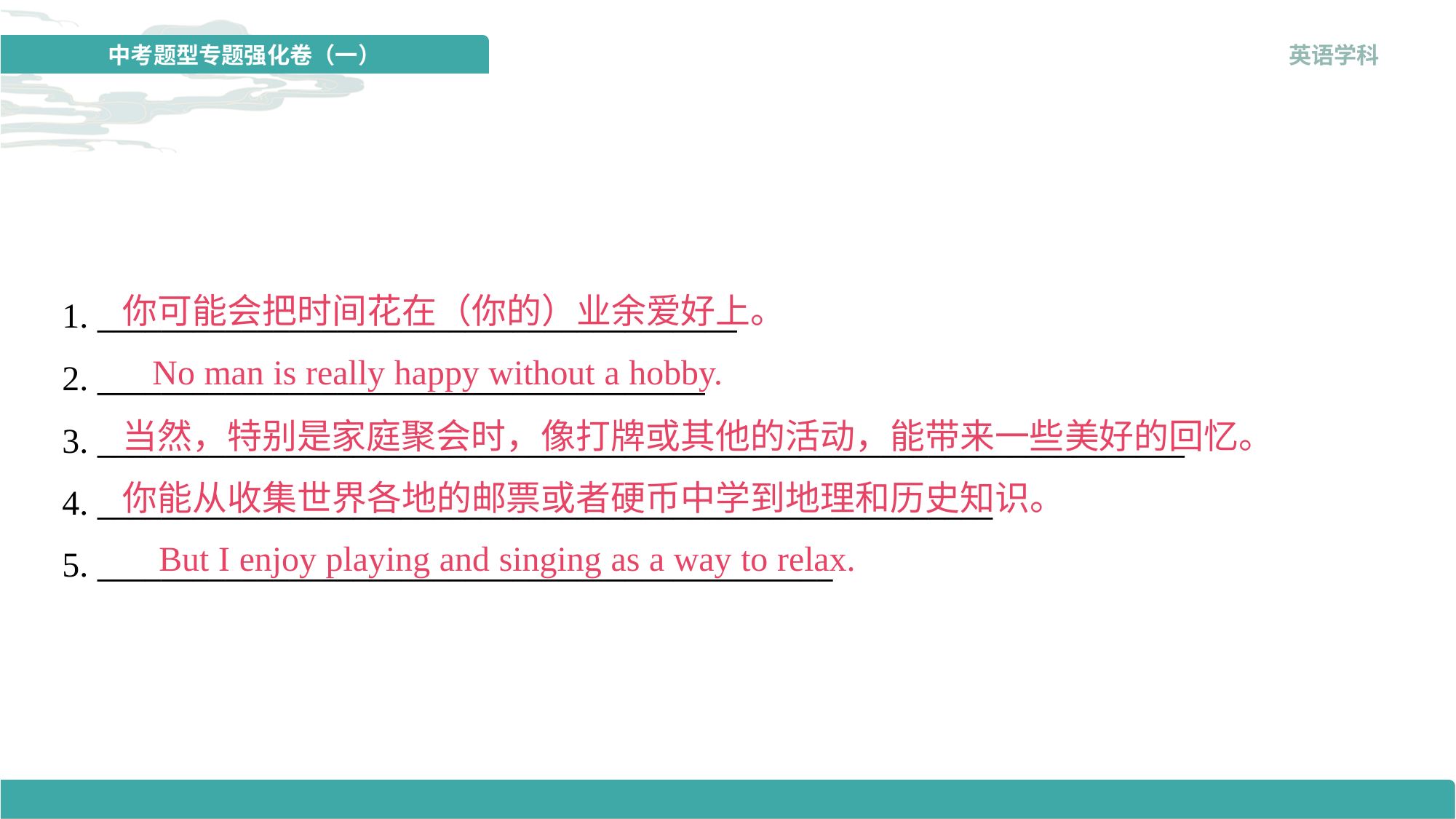

你可能会把时间花在（你的）业余爱好上。
1. ________________________________________
No man is really happy without a hobby.
2. ______________________________________
当然，特别是家庭聚会时，像打牌或其他的活动，能带来一些美好的回忆。
3. ____________________________________________________________________
你能从收集世界各地的邮票或者硬币中学到地理和历史知识。
4. ________________________________________________________
But I enjoy playing and singing as a way to relax.
5. ______________________________________________